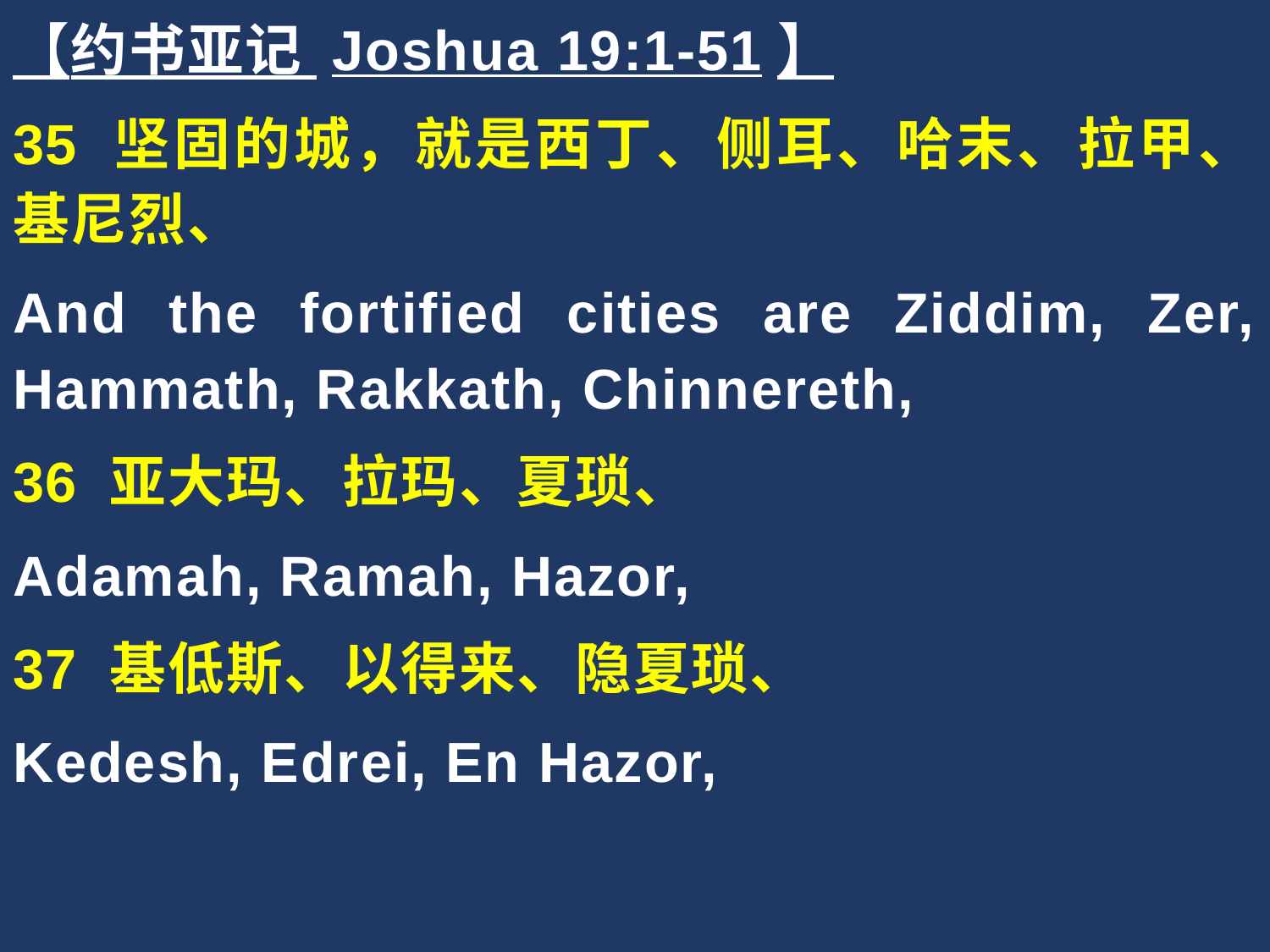

【约书亚记 Joshua 19:1-51】
35 坚固的城，就是西丁、侧耳、哈末、拉甲、基尼烈、
And the fortified cities are Ziddim, Zer, Hammath, Rakkath, Chinnereth,
36 亚大玛、拉玛、夏琐、
Adamah, Ramah, Hazor,
37 基低斯、以得来、隐夏琐、
Kedesh, Edrei, En Hazor,